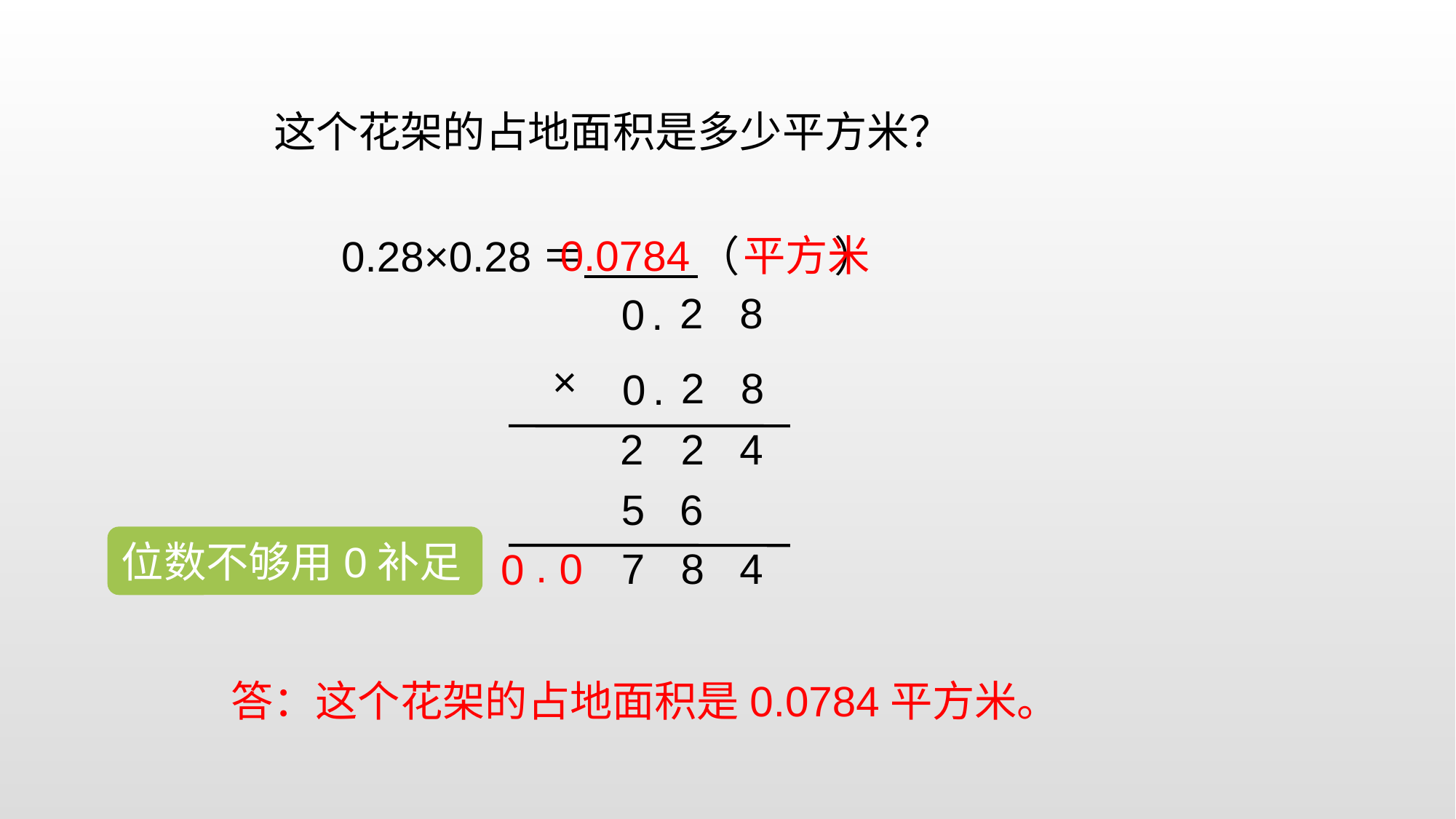

这个花架的占地面积是多少平方米？
0.0784
平方米
0.28×0.28＝            （          ）
2
8
0
.
×
2
8
0
.
2
2
4
5
6
位数不够用0补足
.
0
7
8
4
0
答：这个花架的占地面积是0.0784平方米。